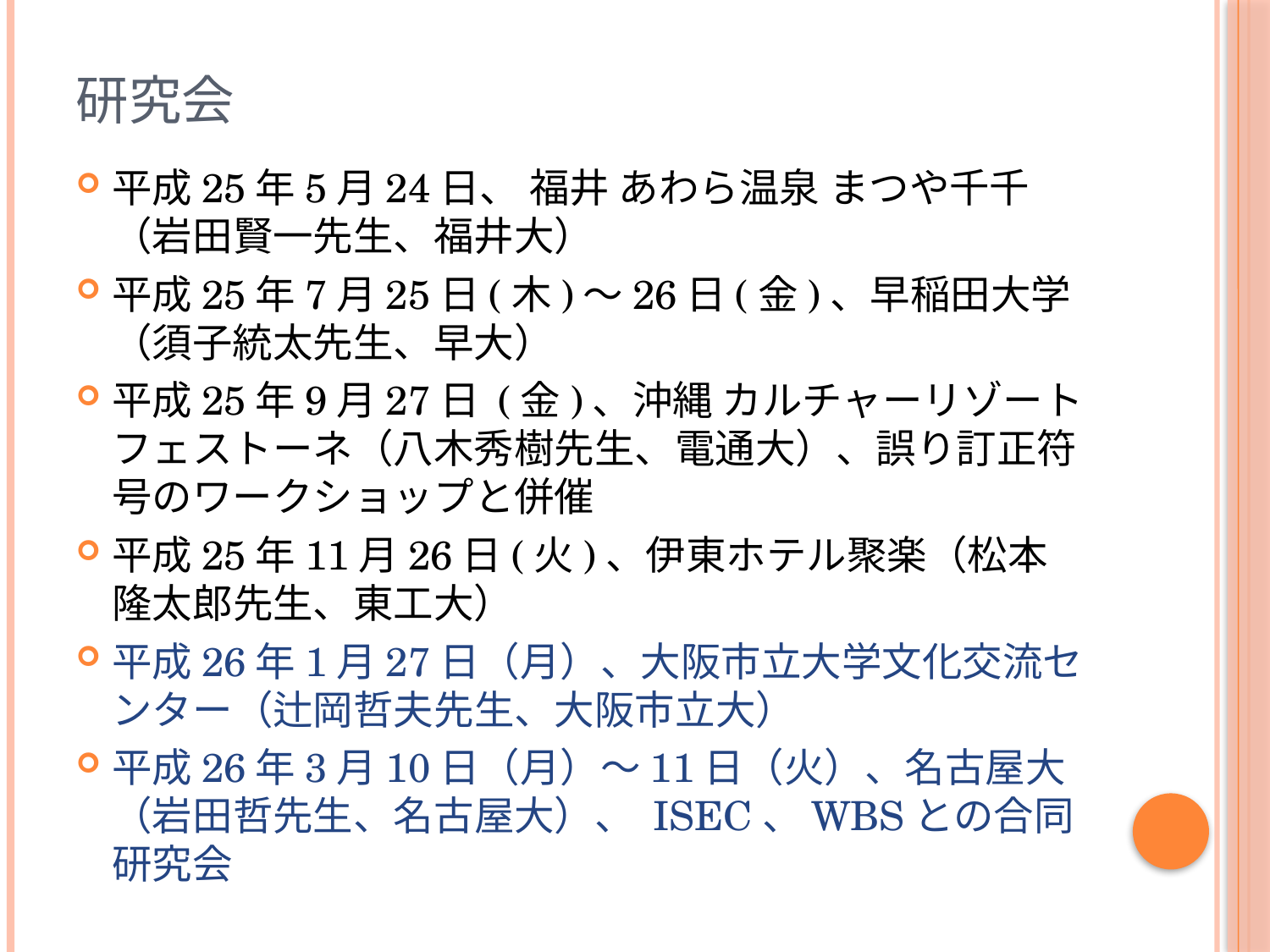

# 研究会
平成25年5月24日、 福井 あわら温泉 まつや千千（岩田賢一先生、福井大）
平成25年7月25日(木)～26日(金)、早稲田大学（須子統太先生、早大）
平成25年9月27日 (金)、沖縄 カルチャーリゾート フェストーネ（八木秀樹先生、電通大）、誤り訂正符号のワークショップと併催
平成25年11月26日(火)、伊東ホテル聚楽（松本隆太郎先生、東工大）
平成26年1月27日（月）、大阪市立大学文化交流センター（辻岡哲夫先生、大阪市立大）
平成26年3月10日（月）～11日（火）、名古屋大（岩田哲先生、名古屋大）、 ISEC、WBSとの合同研究会